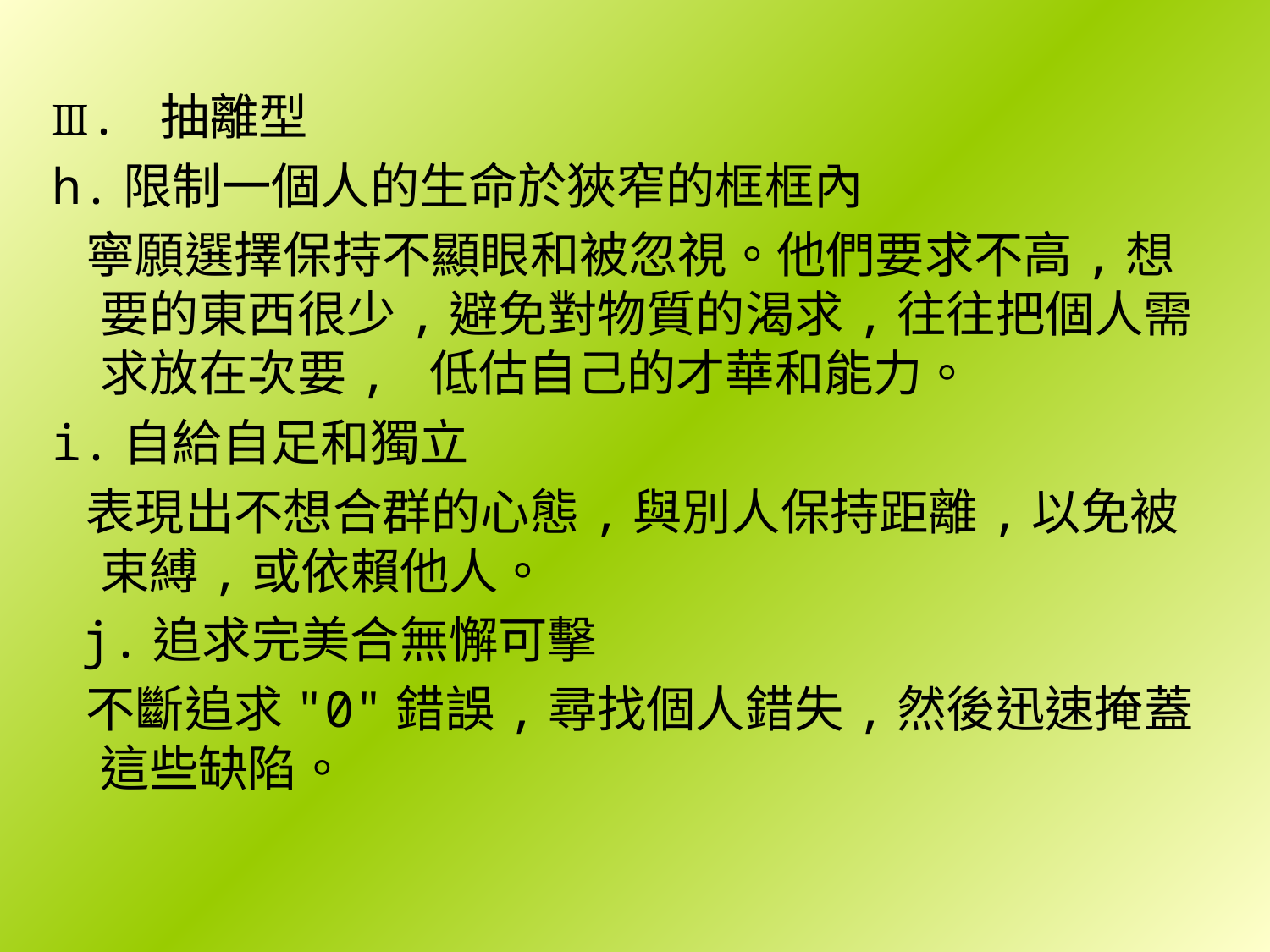

Ⅲ. 抽離型
h.限制一個人的生命於狹窄的框框內
  寧願選擇保持不顯眼和被忽視。他們要求不高,想要的東西很少,避免對物質的渴求,往往把個人需求放在次要, 低估自己的才華和能力。
i.自給自足和獨立
  表現出不想合群的心態,與別人保持距離,以免被束縛,或依賴他人。
 j.追求完美合無懈可擊
  不斷追求"0"錯誤,尋找個人錯失,然後迅速掩蓋這些缺陷。